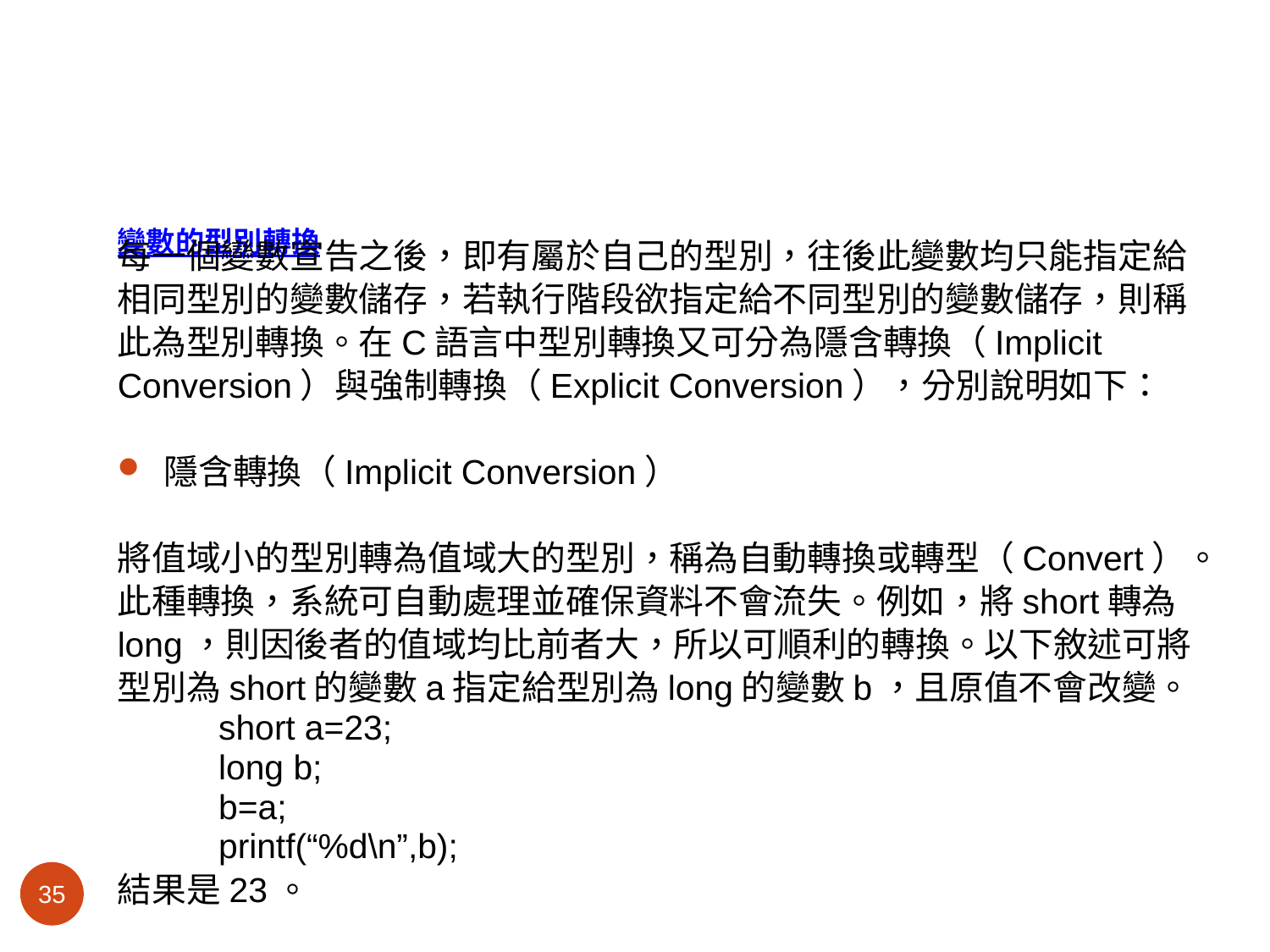

# 變數的型別轉換
每一個變數宣告之後，即有屬於自己的型別，往後此變數均只能指定給
相同型別的變數儲存，若執行階段欲指定給不同型別的變數儲存，則稱
此為型別轉換。在C語言中型別轉換又可分為隱含轉換（Implicit
Conversion）與強制轉換（Explicit Conversion），分別說明如下：

隱含轉換（Implicit Conversion）

將值域小的型別轉為值域大的型別，稱為自動轉換或轉型（Convert）。
此種轉換，系統可自動處理並確保資料不會流失。例如，將short轉為
long，則因後者的值域均比前者大，所以可順利的轉換。以下敘述可將
型別為short的變數a指定給型別為long的變數b，且原值不會改變。
	short a=23;
 	long b;
 	b=a;
 	printf(“%d\n”,b);
結果是23。
35